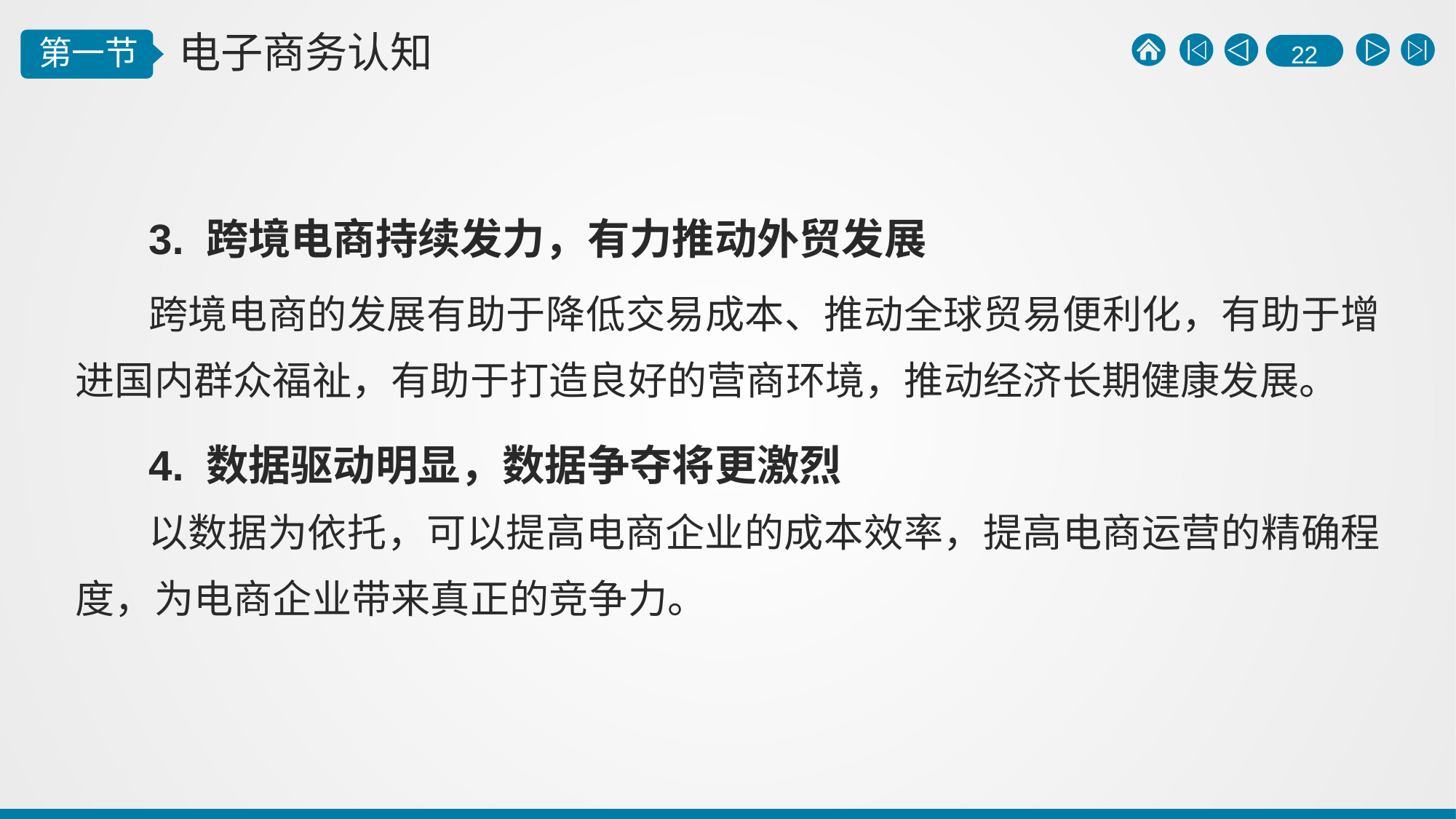

3. 跨境电商持续发力，有力推动外贸发展
跨境电商的发展有助于降低交易成本、推动全球贸易便利化，有助于增进国内群众福祉，有助于打造良好的营商环境，推动经济长期健康发展。
4. 数据驱动明显，数据争夺将更激烈
以数据为依托，可以提高电商企业的成本效率，提高电商运营的精确程度，为电商企业带来真正的竞争力。